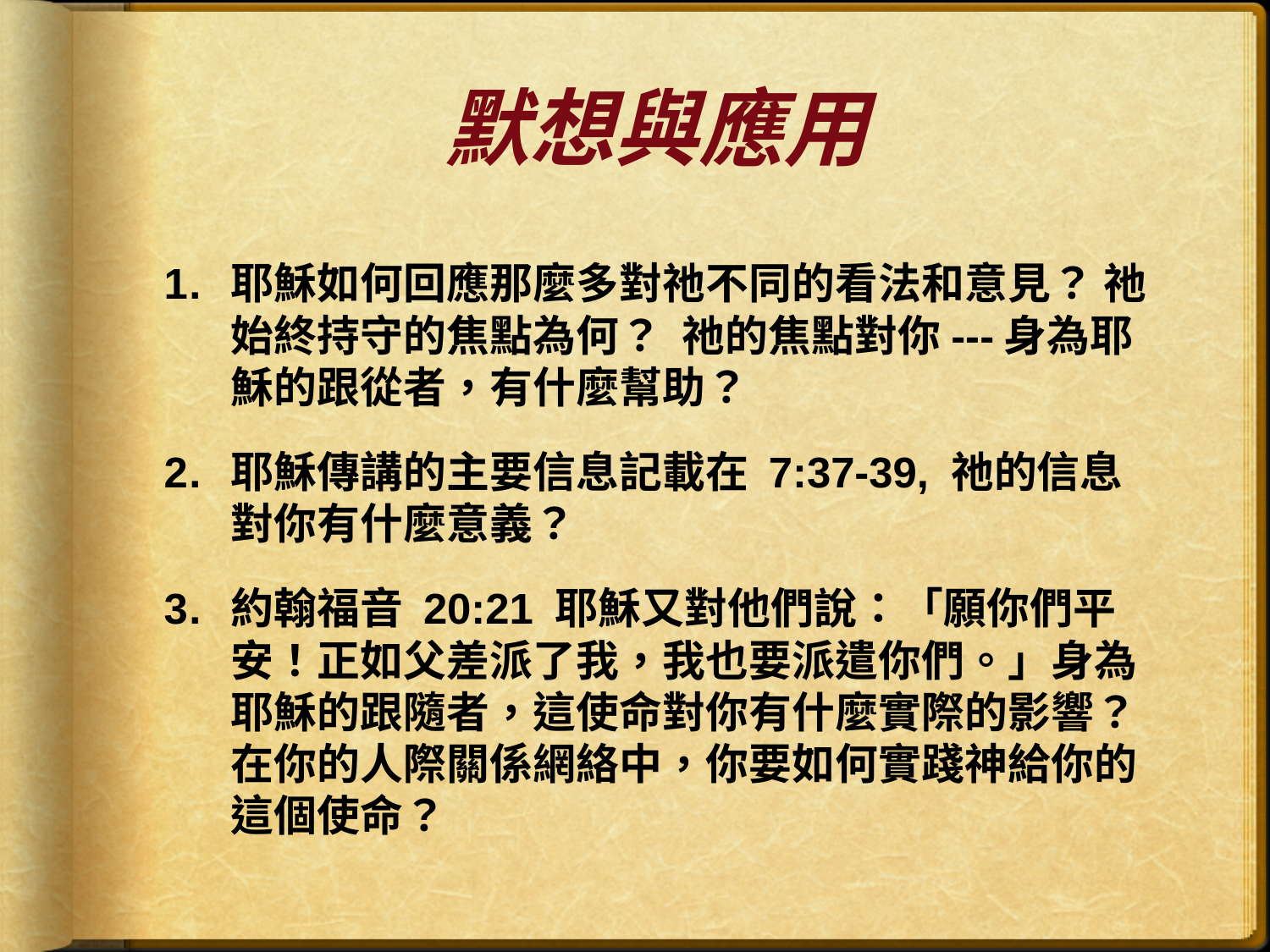

# 默想與應用
耶穌如何回應那麼多對祂不同的看法和意見？ 祂始終持守的焦點為何？  祂的焦點對你---身為耶穌的跟從者，有什麼幫助？
耶穌傳講的主要信息記載在 7:37-39, 祂的信息對你有什麼意義？
約翰福音 20:21 耶穌又對他們說：「願你們平安！正如父差派了我，我也要派遣你們。」身為耶穌的跟隨者，這使命對你有什麼實際的影響？在你的人際關係網絡中，你要如何實踐神給你的這個使命？